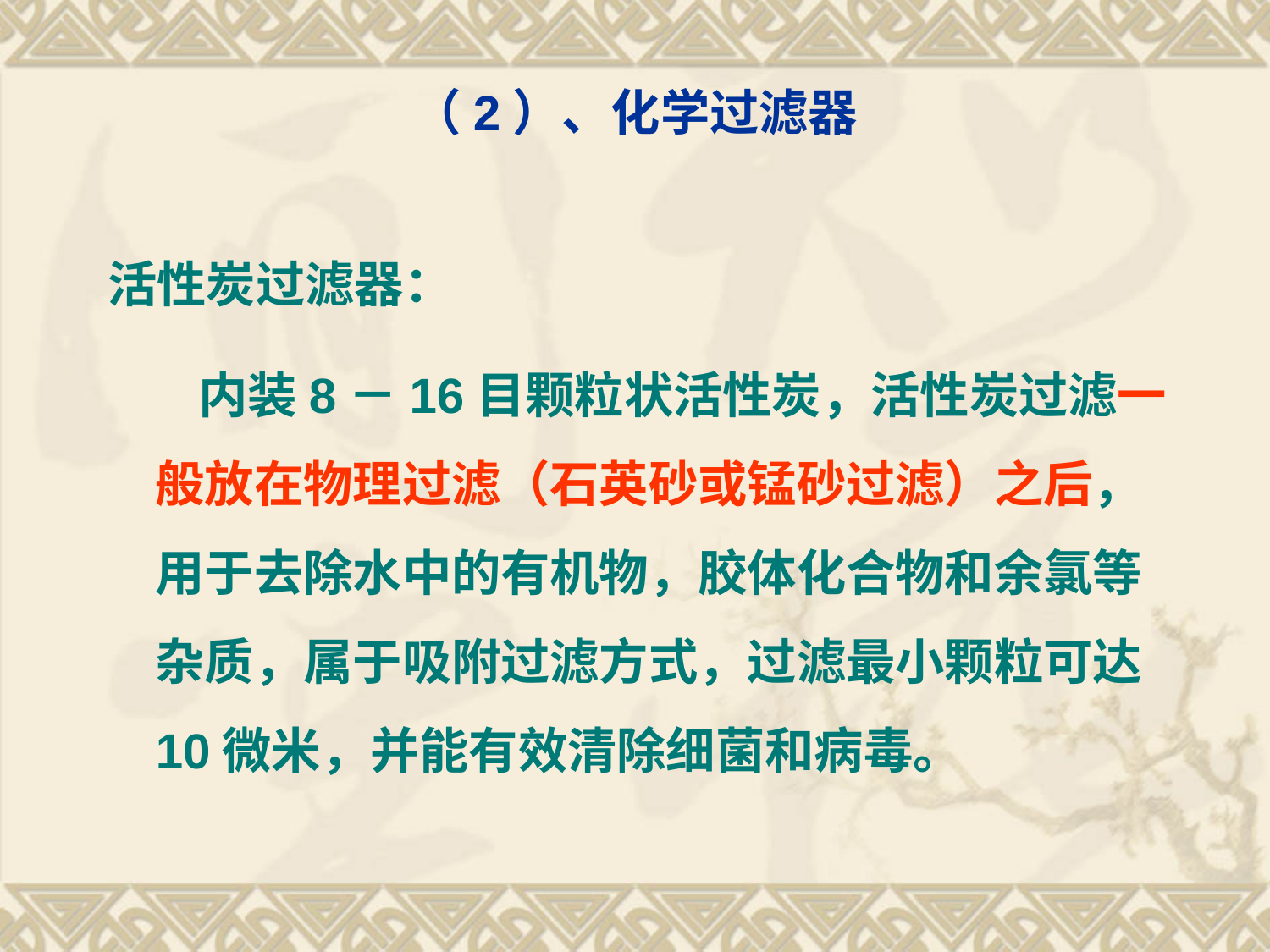

# （2）、化学过滤器
活性炭过滤器：
       内装8－16目颗粒状活性炭，活性炭过滤一般放在物理过滤（石英砂或锰砂过滤）之后，用于去除水中的有机物，胶体化合物和余氯等杂质，属于吸附过滤方式，过滤最小颗粒可达10微米，并能有效清除细菌和病毒。